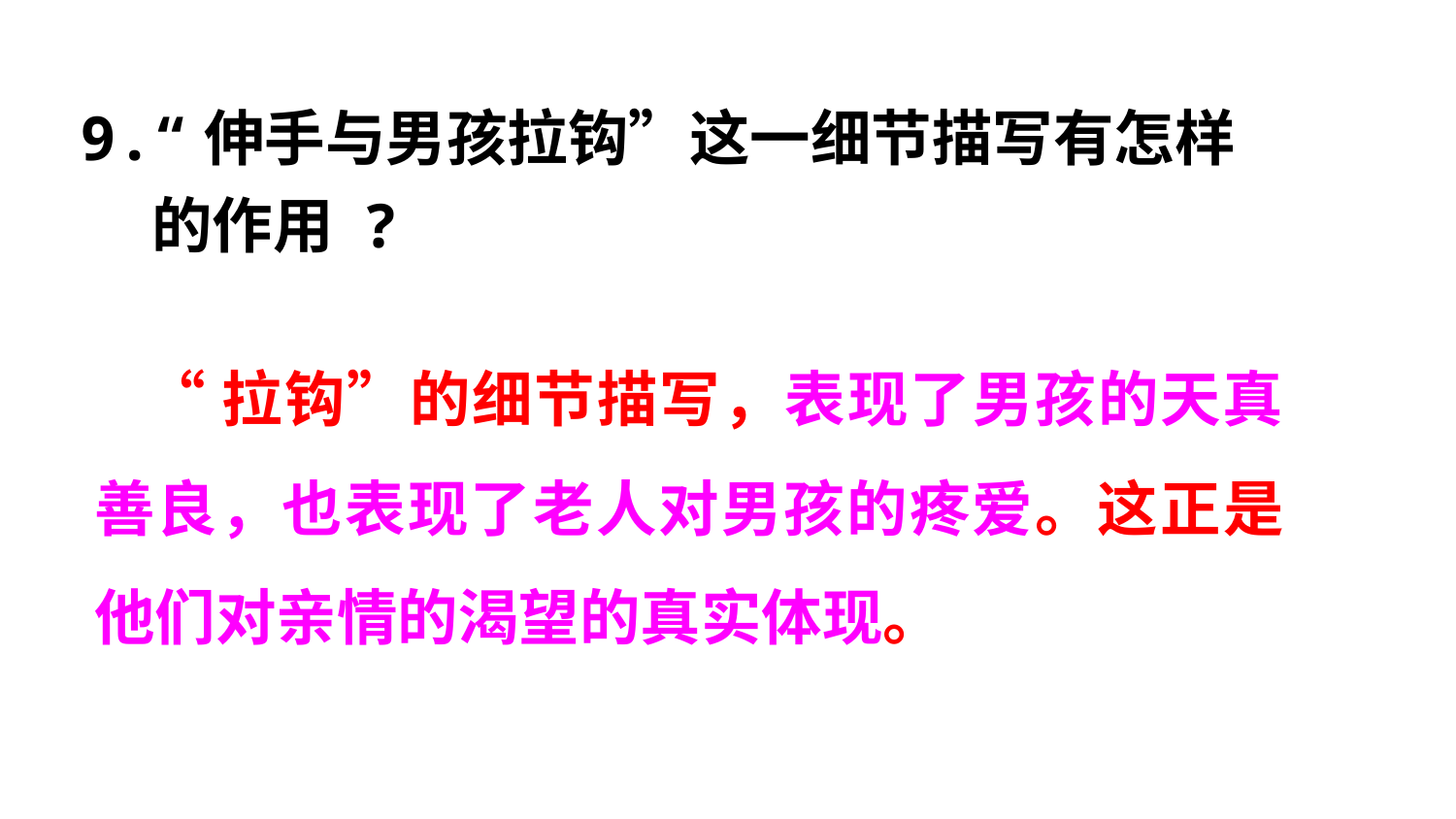

9.“伸手与男孩拉钩”这一细节描写有怎样的作用 ?
    “拉钩”的细节描写，表现了男孩的天真善良，也表现了老人对男孩的疼爱。这正是他们对亲情的渴望的真实体现。